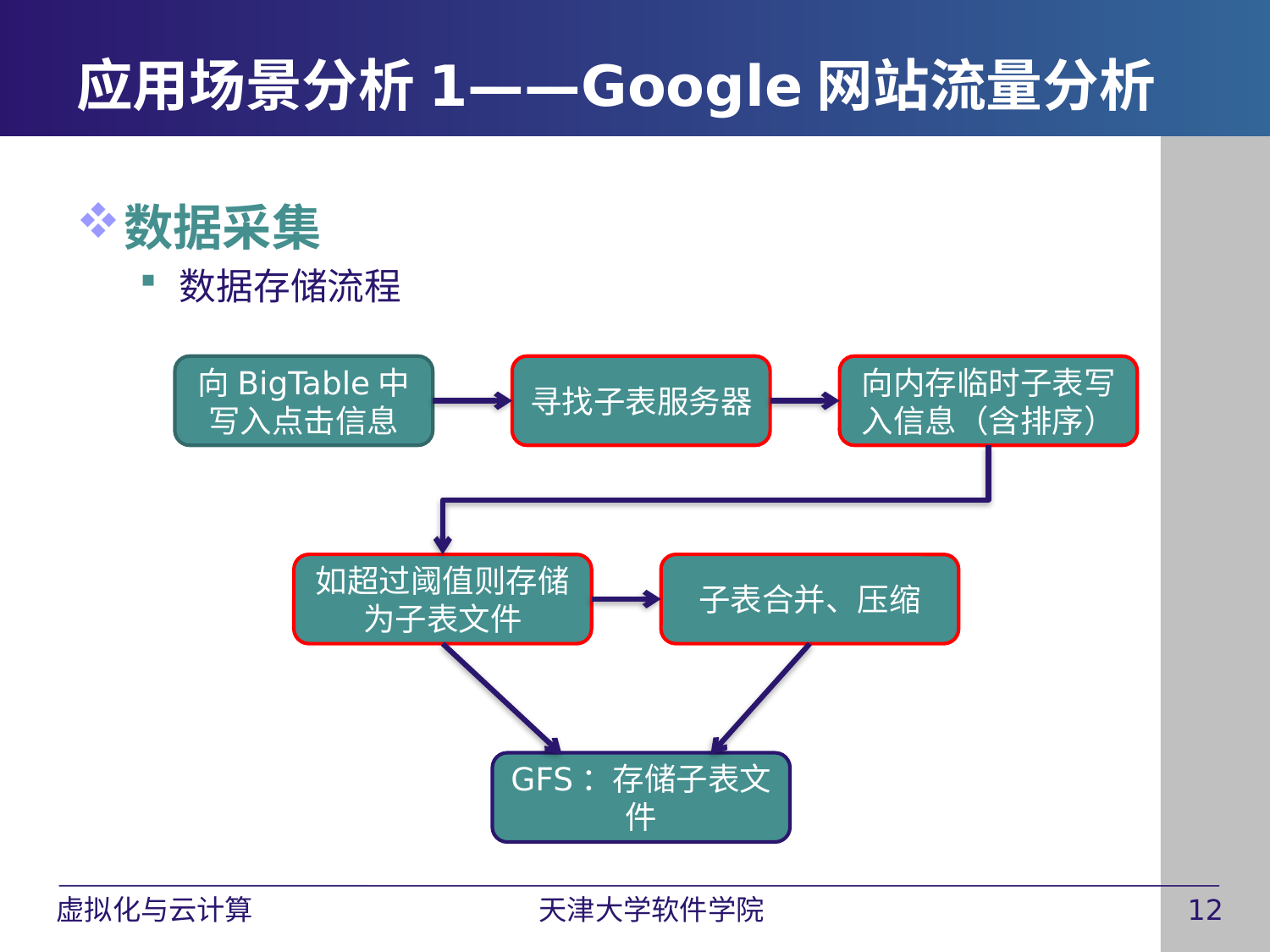

数据采集
数据存储流程

应用场景分析1——Google网站流量分析
向BigTable中写入点击信息
寻找子表服务器
向内存临时子表写入信息（含排序）
如超过阈值则存储为子表文件
子表合并、压缩
GFS：存储子表文件